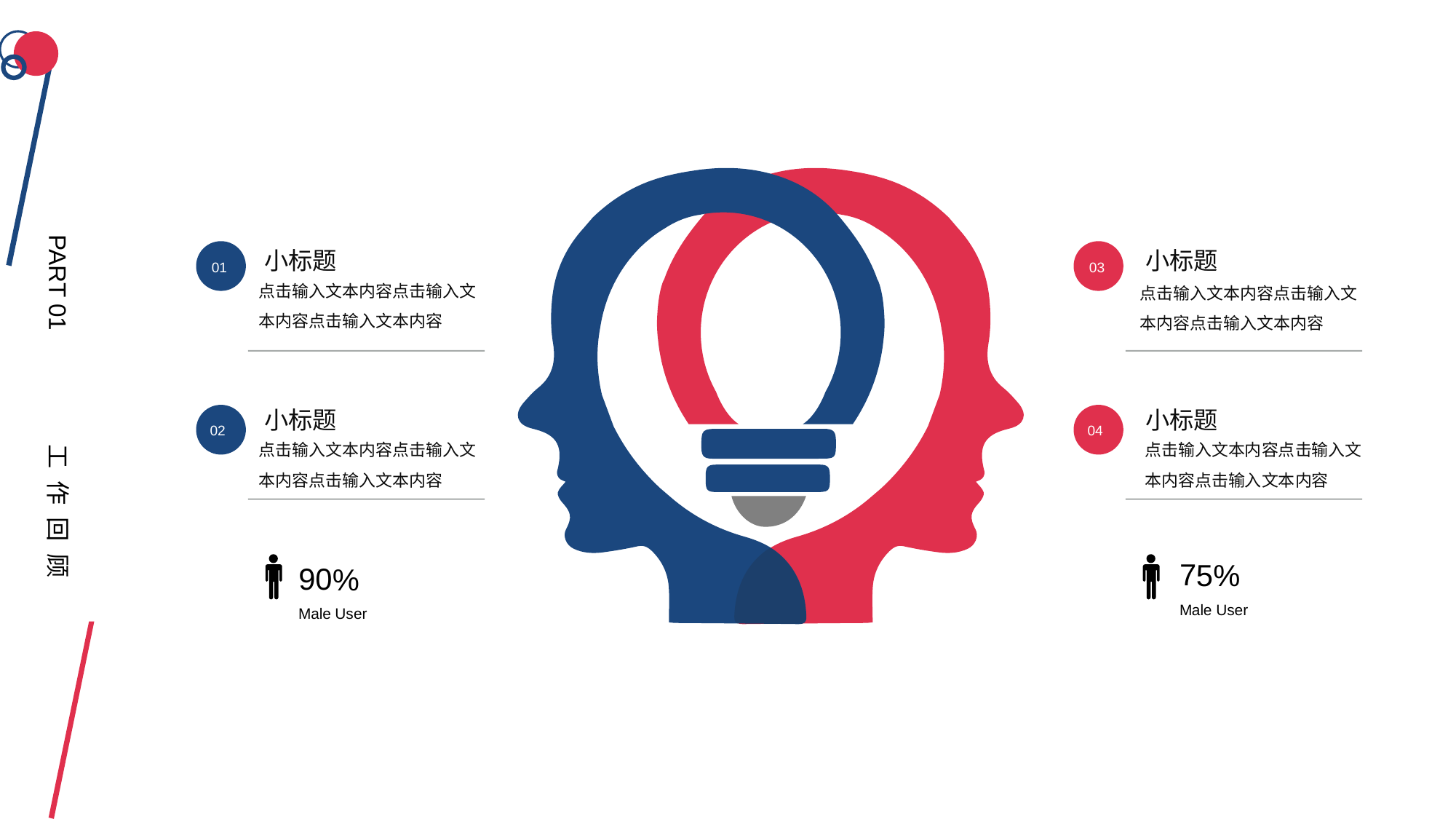

PART 01
工作回顾

小标题
小标题

01

03
点击输入文本内容点击输入文本内容点击输入文本内容
点击输入文本内容点击输入文本内容点击输入文本内容

小标题
小标题

02

04
点击输入文本内容点击输入文本内容点击输入文本内容
点击输入文本内容点击输入文本内容点击输入文本内容

75%
Male User

90%
Male User